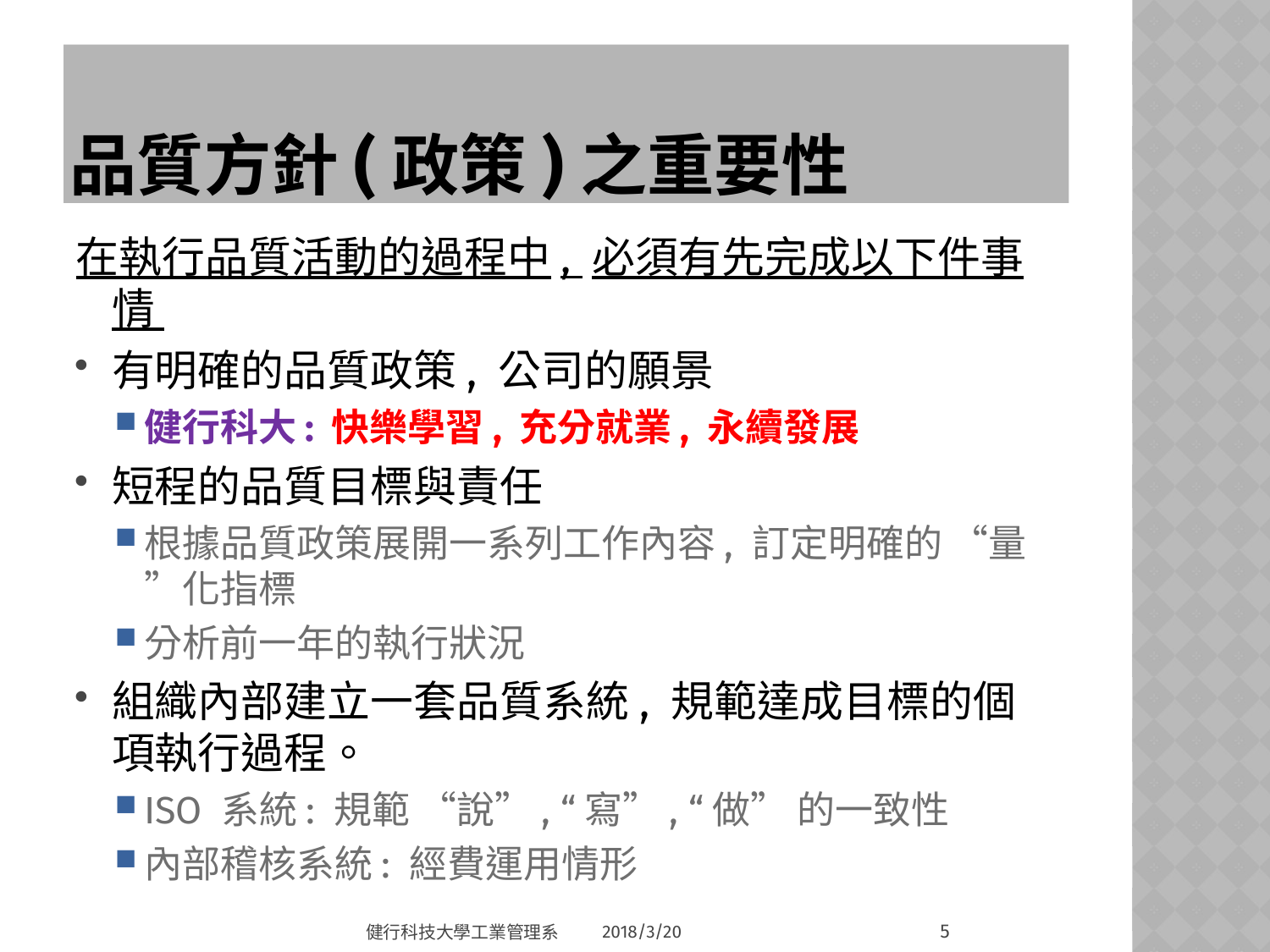

# 品質方針(政策)之重要性
在執行品質活動的過程中, 必須有先完成以下件事情
有明確的品質政策, 公司的願景
健行科大: 快樂學習, 充分就業, 永續發展
短程的品質目標與責任
根據品質政策展開一系列工作內容, 訂定明確的 “量”化指標
分析前一年的執行狀況
組織內部建立一套品質系統, 規範達成目標的個項執行過程。
ISO 系統: 規範 “說”, “寫”, “做” 的一致性
內部稽核系統: 經費運用情形
5
健行科技大學工業管理系
2018/3/20